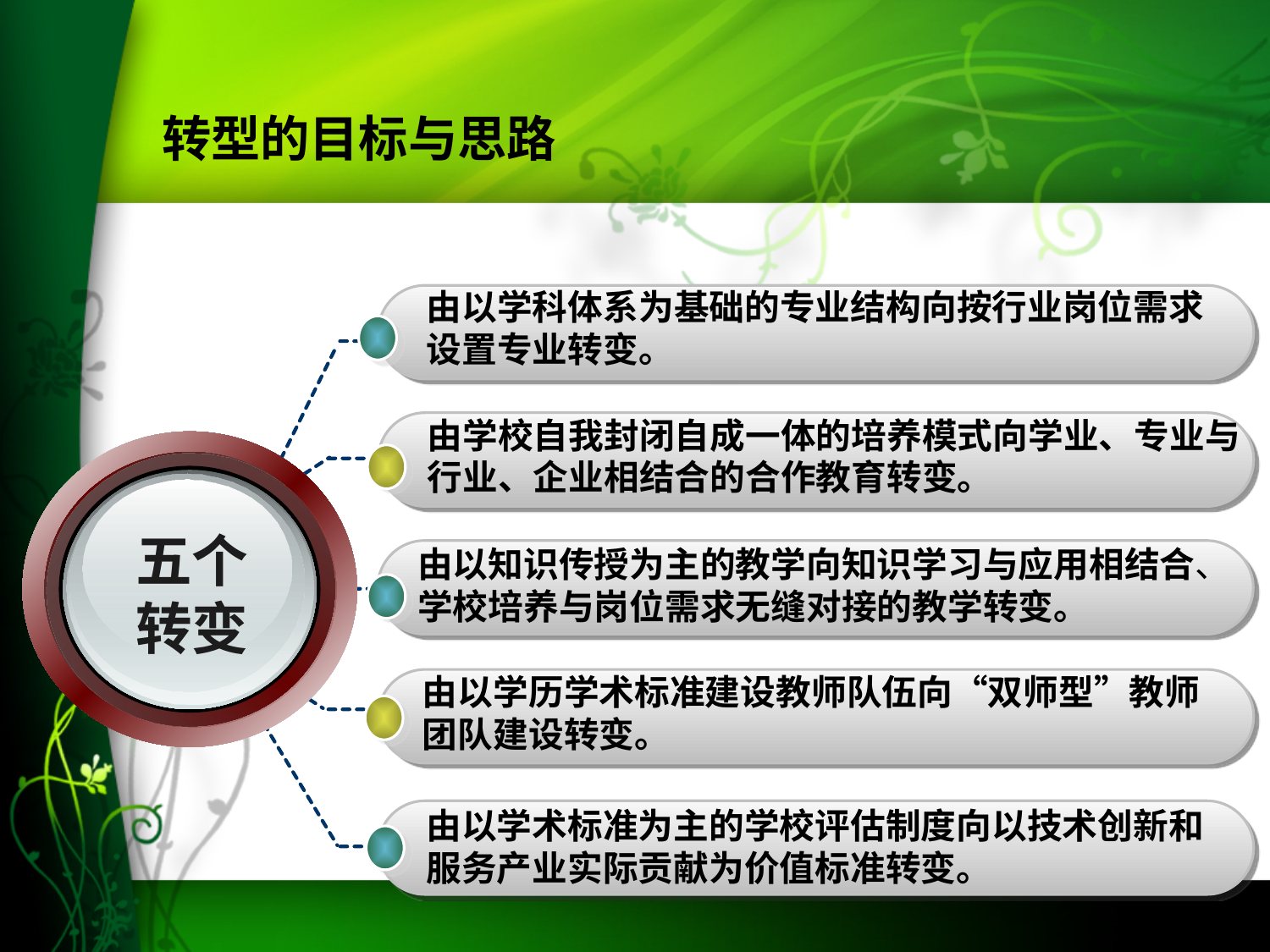

转型的目标与思路
由以学科体系为基础的专业结构向按行业岗位需求设置专业转变。

由学校自我封闭自成一体的培养模式向学业、专业与行业、企业相结合的合作教育转变。

五个转变
由以知识传授为主的教学向知识学习与应用相结合、学校培养与岗位需求无缝对接的教学转变。

由以学历学术标准建设教师队伍向“双师型”教师团队建设转变。

由以学术标准为主的学校评估制度向以技术创新和服务产业实际贡献为价值标准转变。